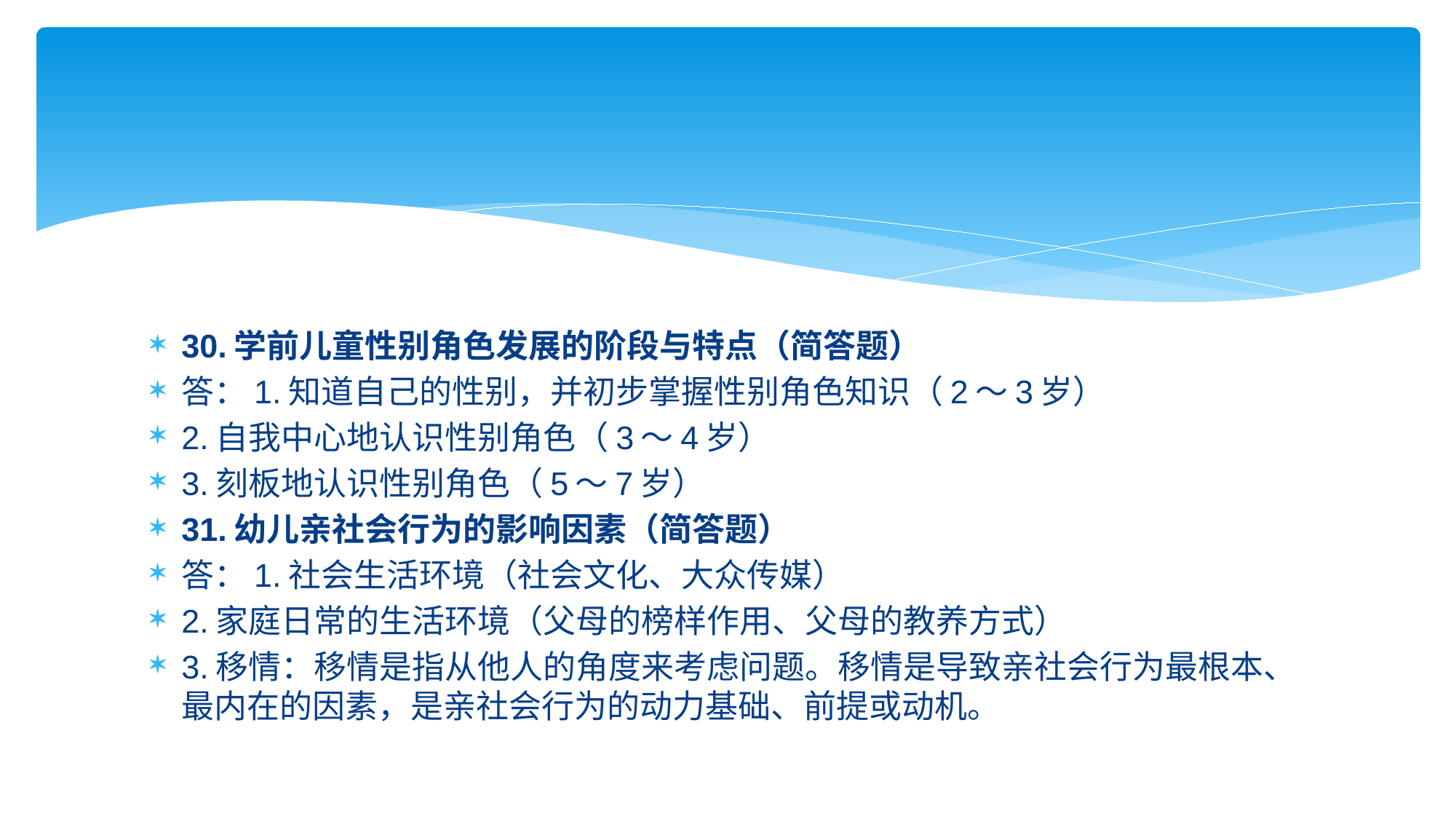

#
30.学前儿童性别角色发展的阶段与特点（简答题）
答：1.知道自己的性别，并初步掌握性别角色知识（2～3岁）
2.自我中心地认识性别角色（3～4岁）
3.刻板地认识性别角色（5～7岁）
31.幼儿亲社会行为的影响因素（简答题）
答：1.社会生活环境（社会文化、大众传媒）
2.家庭日常的生活环境（父母的榜样作用、父母的教养方式）
3.移情：移情是指从他人的角度来考虑问题。移情是导致亲社会行为最根本、最内在的因素，是亲社会行为的动力基础、前提或动机。